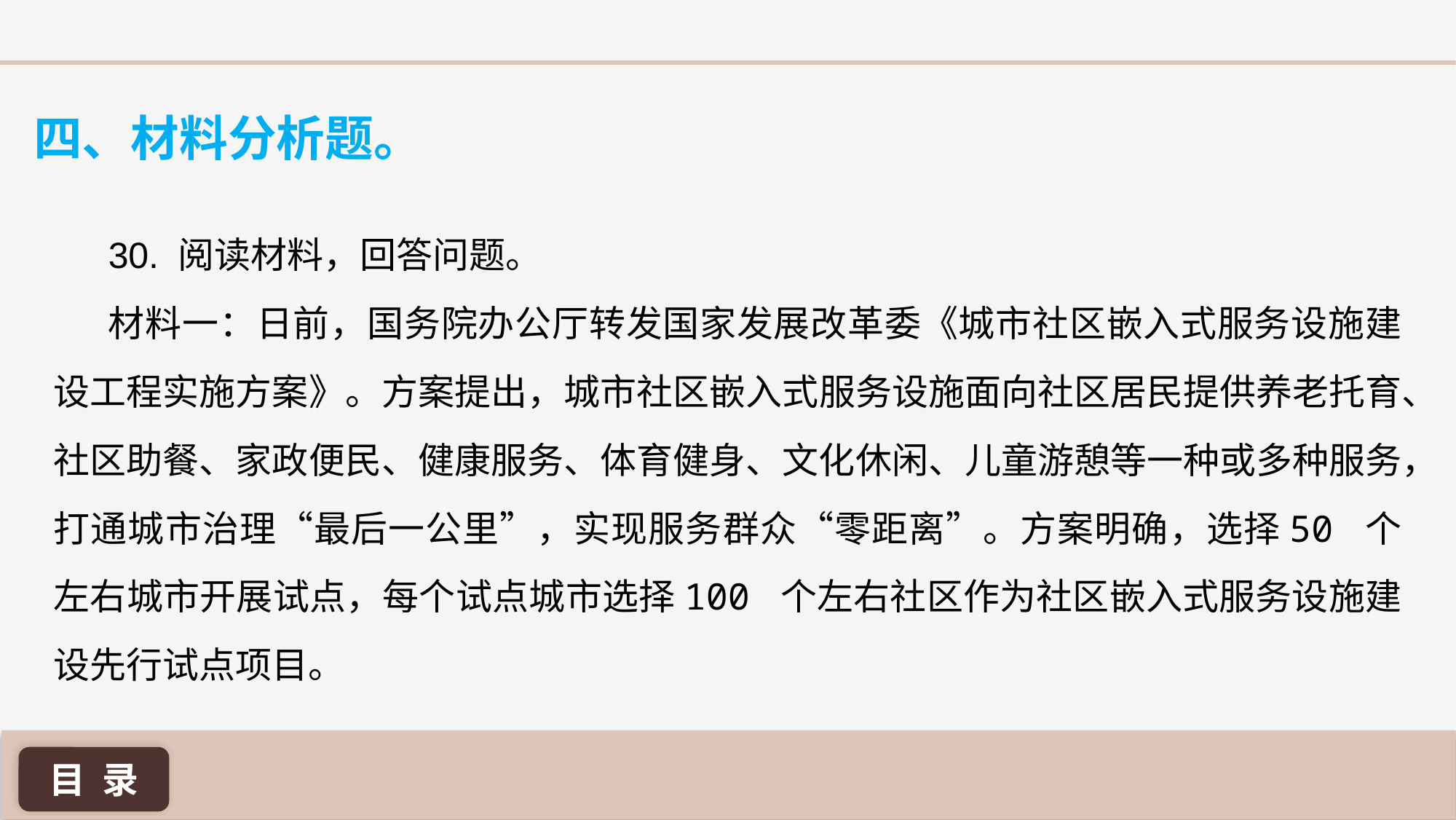

四、材料分析题。
30. 阅读材料，回答问题。
材料一：日前，国务院办公厅转发国家发展改革委《城市社区嵌入式服务设施建设工程实施方案》。方案提出，城市社区嵌入式服务设施面向社区居民提供养老托育、社区助餐、家政便民、健康服务、体育健身、文化休闲、儿童游憩等一种或多种服务，打通城市治理“最后一公里”，实现服务群众“零距离”。方案明确，选择50 个左右城市开展试点，每个试点城市选择100 个左右社区作为社区嵌入式服务设施建设先行试点项目。